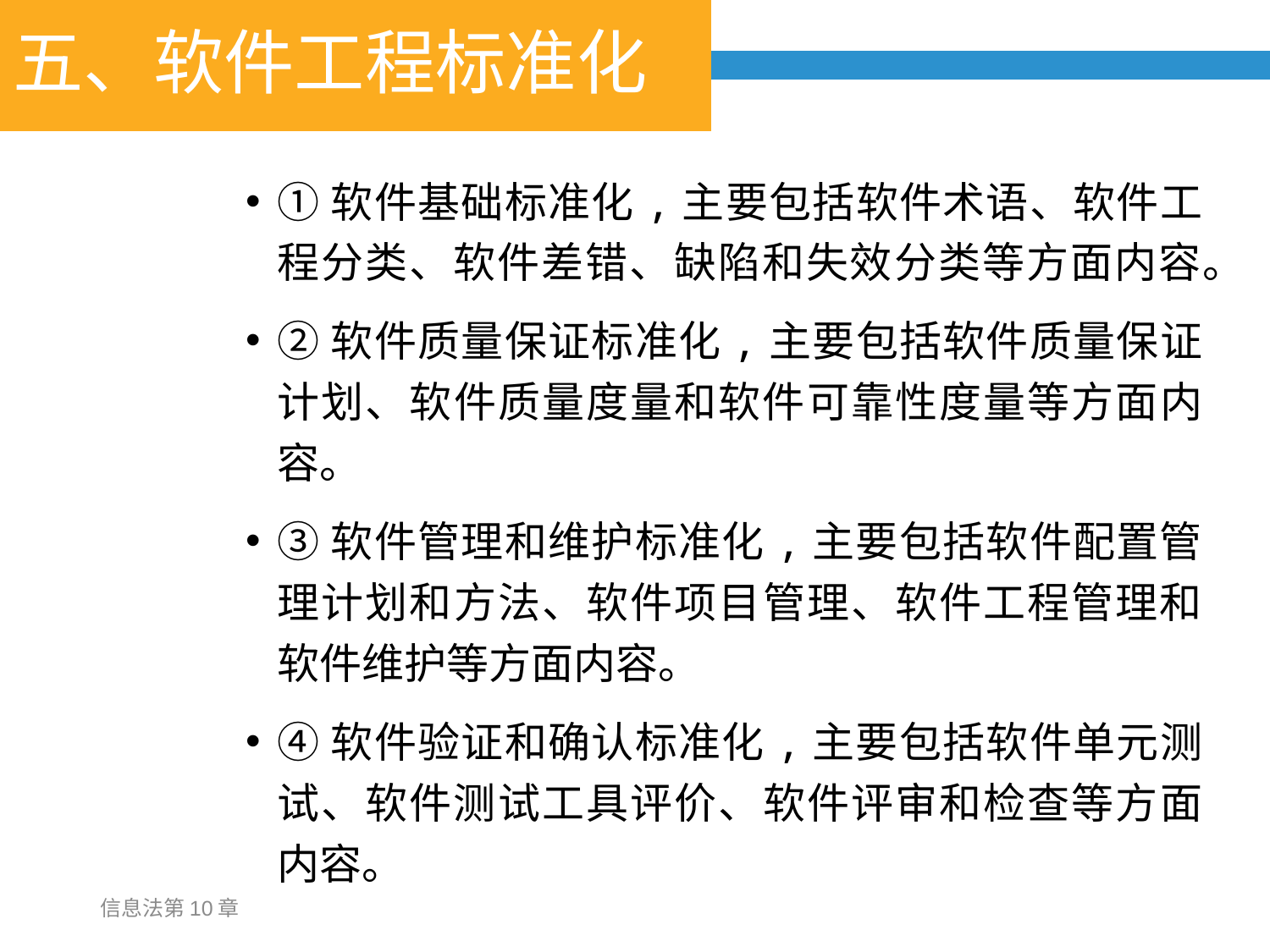

# 五、软件工程标准化
①软件基础标准化,主要包括软件术语、软件工程分类、软件差错、缺陷和失效分类等方面内容。
②软件质量保证标准化,主要包括软件质量保证计划、软件质量度量和软件可靠性度量等方面内容。
③软件管理和维护标准化,主要包括软件配置管理计划和方法、软件项目管理、软件工程管理和软件维护等方面内容。
④软件验证和确认标准化,主要包括软件单元测试、软件测试工具评价、软件评审和检查等方面内容。

信息法第10章